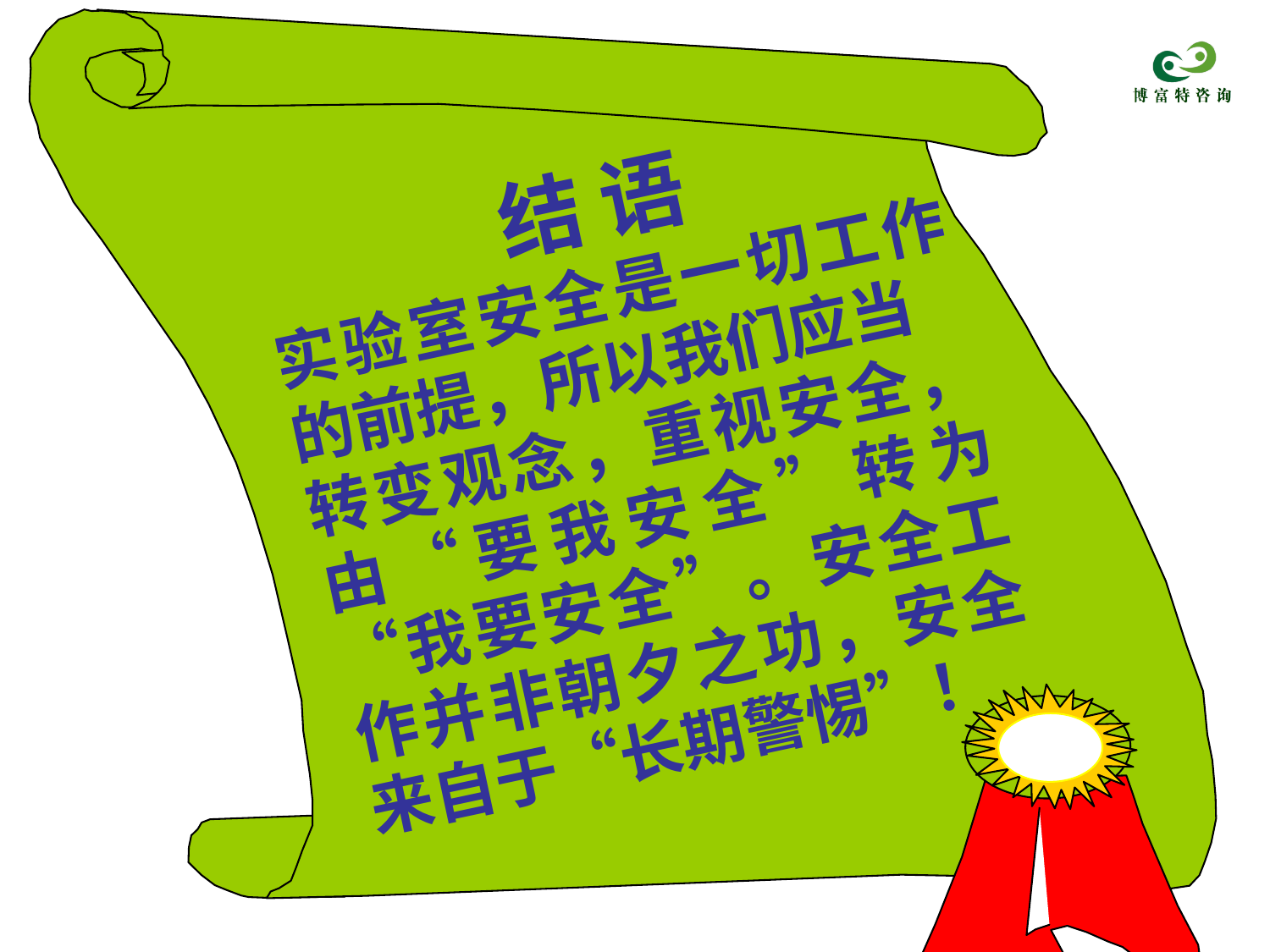

结 语
实验室安全是一切工作的前提，所以我们应当
转变观念，重视安全，由“要我安全”转为“我要安全”。安全工作并非朝夕之功，安全来自于“长期警惕”！